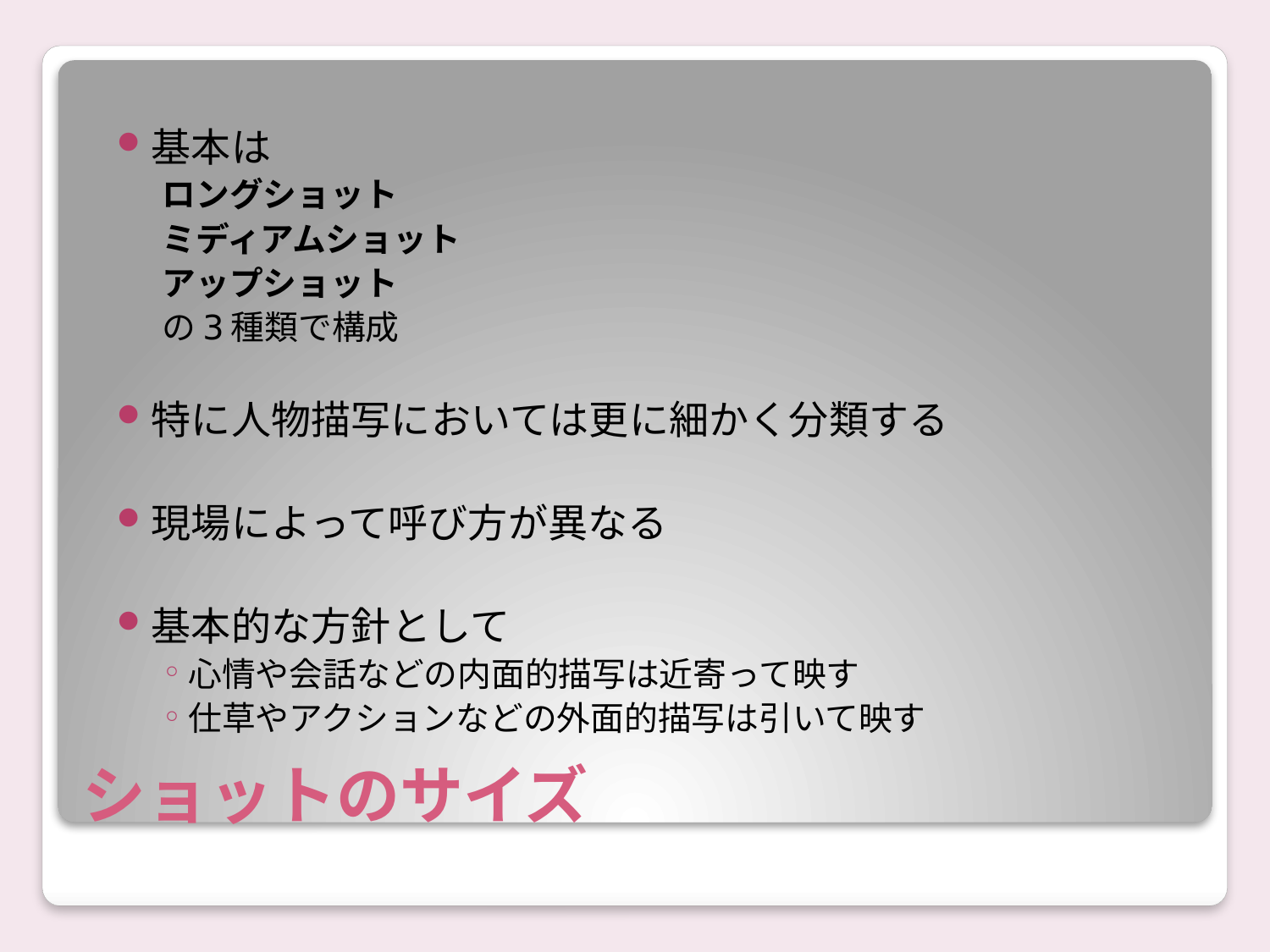

基本は
ロングショット
ミディアムショット
アップショット
の3種類で構成

特に人物描写においては更に細かく分類する

現場によって呼び方が異なる

基本的な方針として
心情や会話などの内面的描写は近寄って映す
仕草やアクションなどの外面的描写は引いて映す
# ショットのサイズ